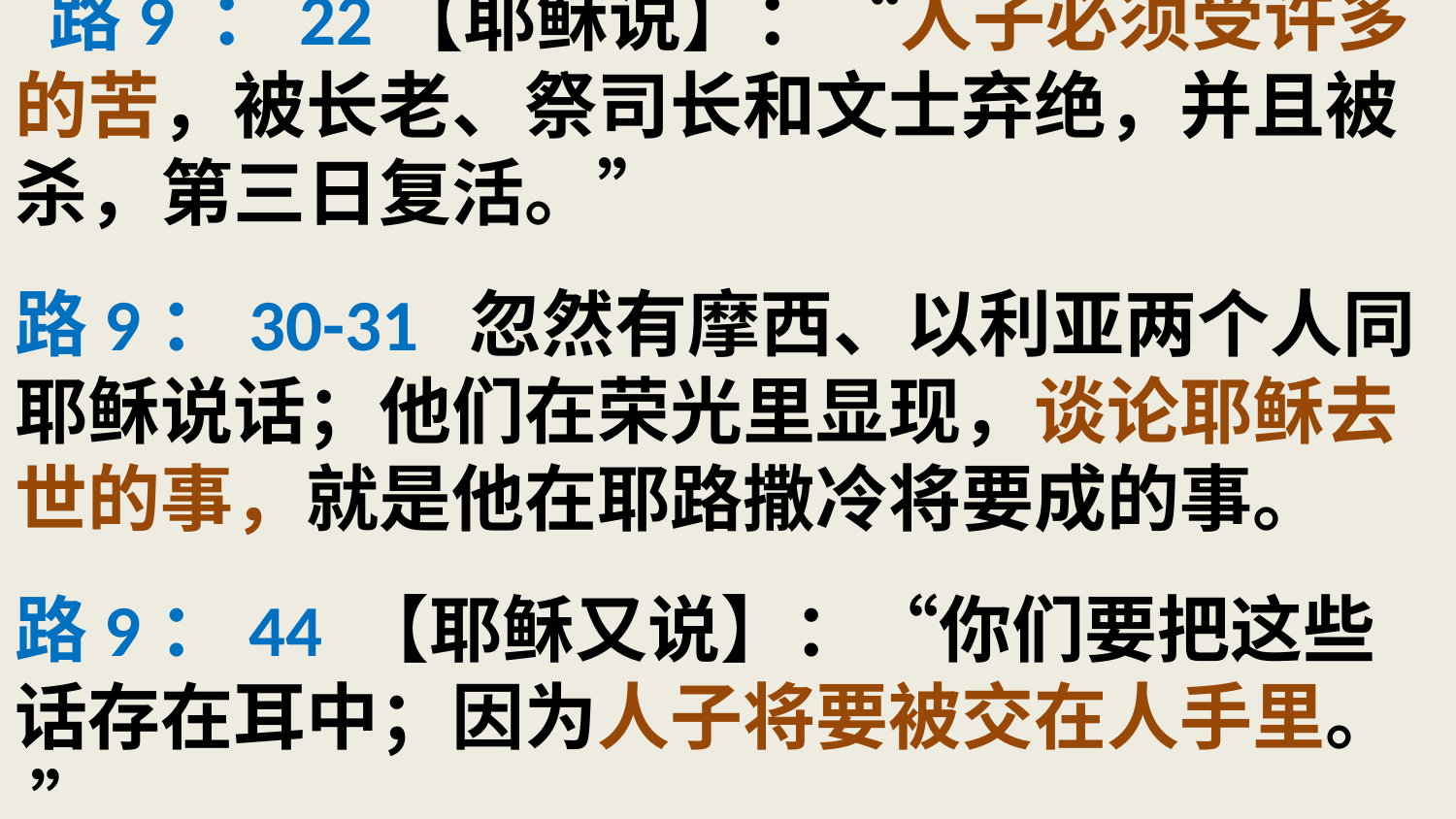

# 路9 ：22【耶稣说】：“人子必须受许多的苦，被长老、祭司长和文士弃绝，并且被杀，第三日复活。” 路9：30-31  忽然有摩西、以利亚两个人同耶稣说话；他们在荣光里显现，谈论耶稣去世的事，就是他在耶路撒冷将要成的事。 路9：44 【耶稣又说】：“你们要把这些话存在耳中；因为人子将要被交在人手里。 ”